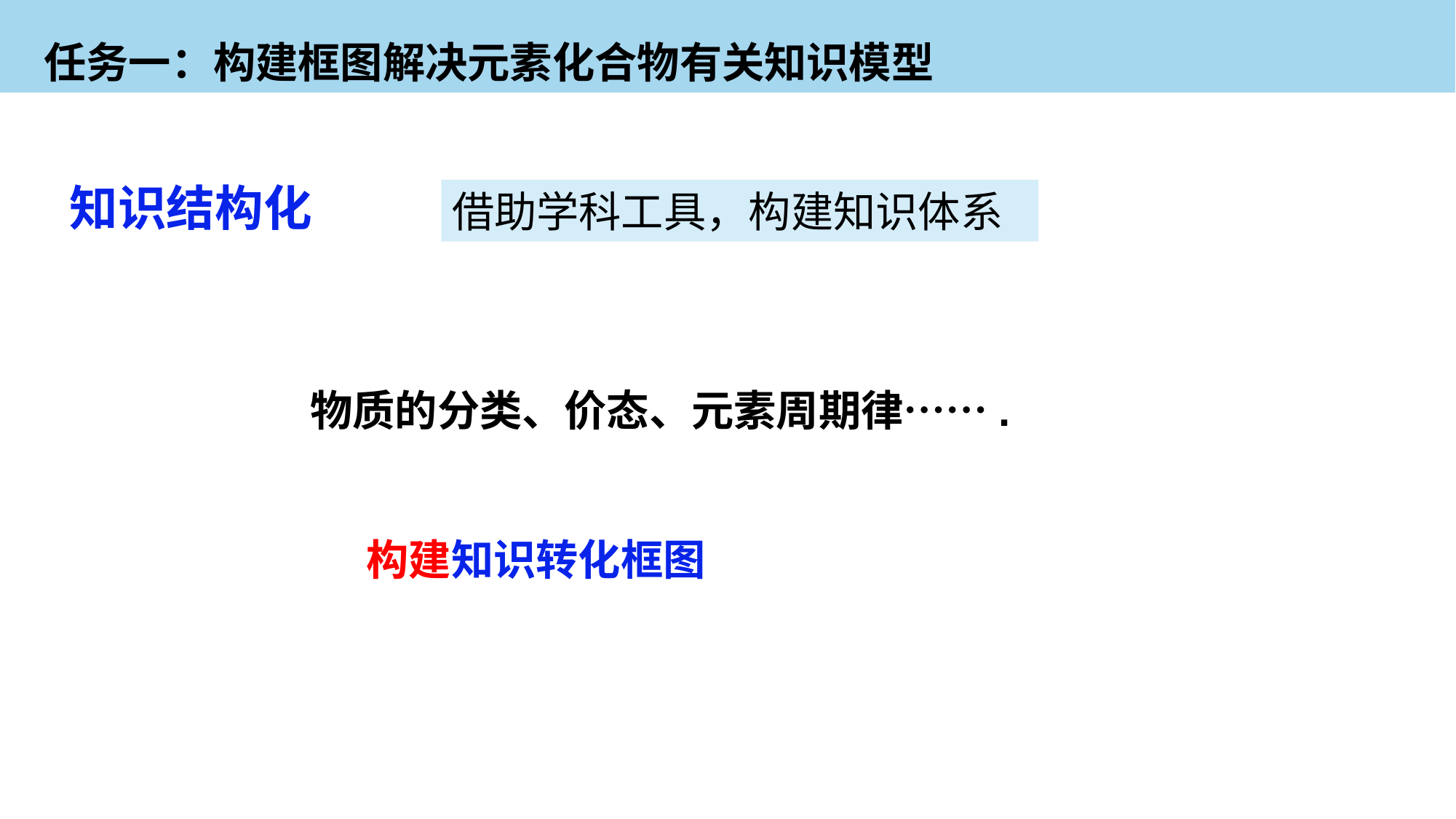

任务一：构建框图解决元素化合物有关知识模型
知识结构化
借助学科工具，构建知识体系
物质的分类、价态、元素周期律…….
构建知识转化框图